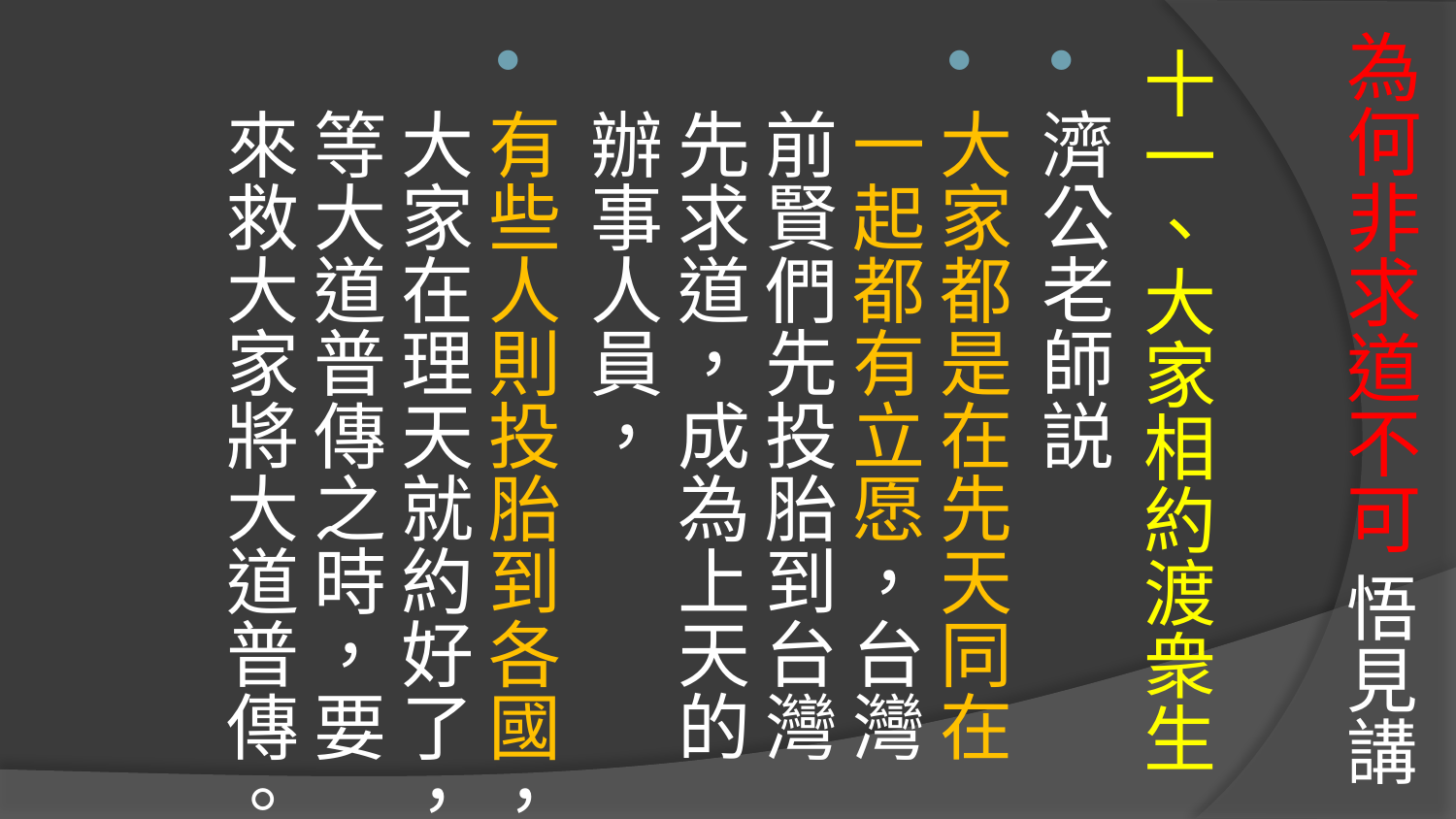

# 為何非求道不可 悟見講
十一、大家相約渡衆生
濟公老師説
大家都是在先天同在一起都有立愿，台灣前賢們先投胎到台灣先求道，成為上天的辦事人員，
有些人則投胎到各國，大家在理天就約好了，等大道普傳之時，要來救大家將大道普傳。